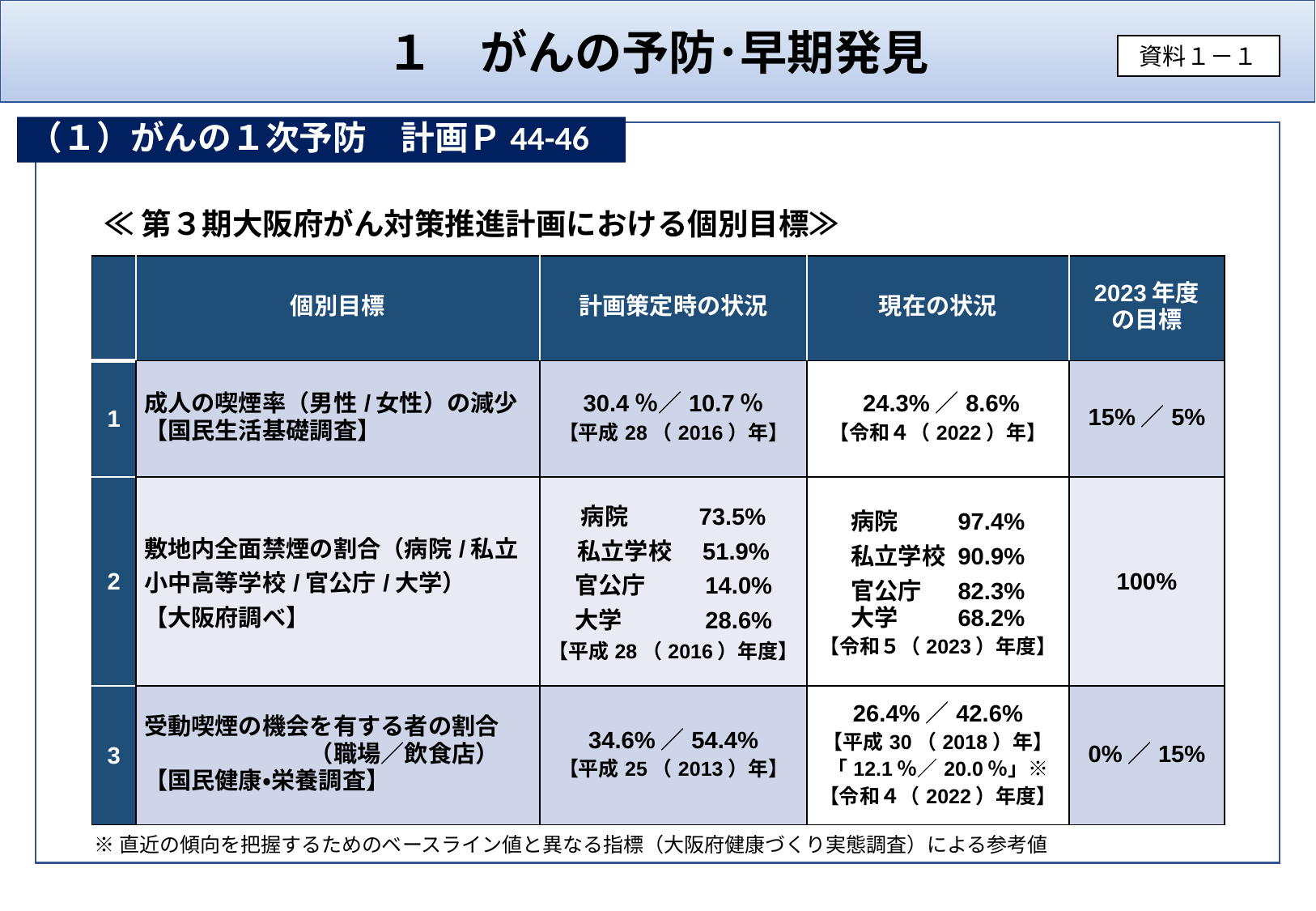

１　がんの予防･早期発見
資料１－１
（１）がんの１次予防　計画Ｐ44-46
計画Ｐ59
≪第３期大阪府がん対策推進計画における個別目標≫
|  | 個別目標 | 計画策定時の状況 | 現在の状況 | 2023年度 の目標 |
| --- | --- | --- | --- | --- |
| 1 | 成人の喫煙率（男性/女性）の減少 【国民生活基礎調査】 | 30.4％／10.7％ 【平成28（2016）年】 | 24.3%／8.6% 【令和４（2022）年】 | 15%／5% |
| 2 | 敷地内全面禁煙の割合（病院/私立小中高等学校/官公庁/大学） 【大阪府調べ】 | 病院　 　 73.5% 私立学校　51.9% 官公庁　 　14.0% 大学　　 　28.6% 【平成28（2016）年度】 | 病院　　 97.4% 私立学校 90.9% 官公庁　 82.3% 大学　　 68.2% 【令和５（2023）年度】 | 100% |
| 3 | 受動喫煙の機会を有する者の割合　　　　　　　　（職場／飲食店） 【国民健康・栄養調査】 | 34.6%／54.4% 【平成25（2013）年】 | 26.4%／42.6% 【平成30（2018）年】 「12.1％／20.0％」※ 【令和４（2022）年度】 | 0%／15% |
概ね予定どおり
※直近の傾向を把握するためのベースライン値と異なる指標（大阪府健康づくり実態調査）による参考値